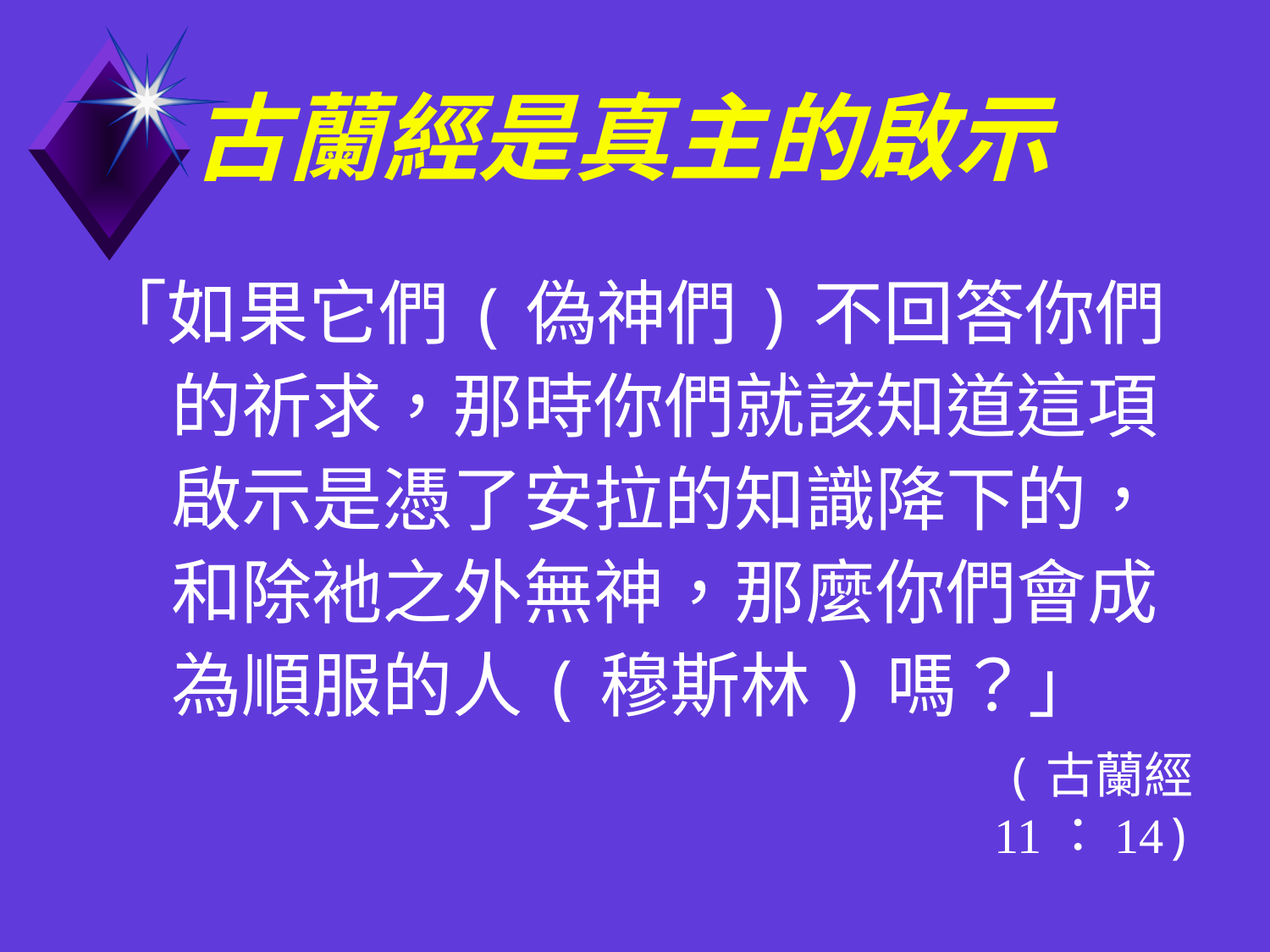

# 古蘭經是真主的啟示
「如果它們(偽神們)不回答你們的祈求，那時你們就該知道這項啟示是憑了安拉的知識降下的，和除衪之外無神，那麼你們會成為順服的人(穆斯林)嗎？」
                         (古蘭經 11：14)